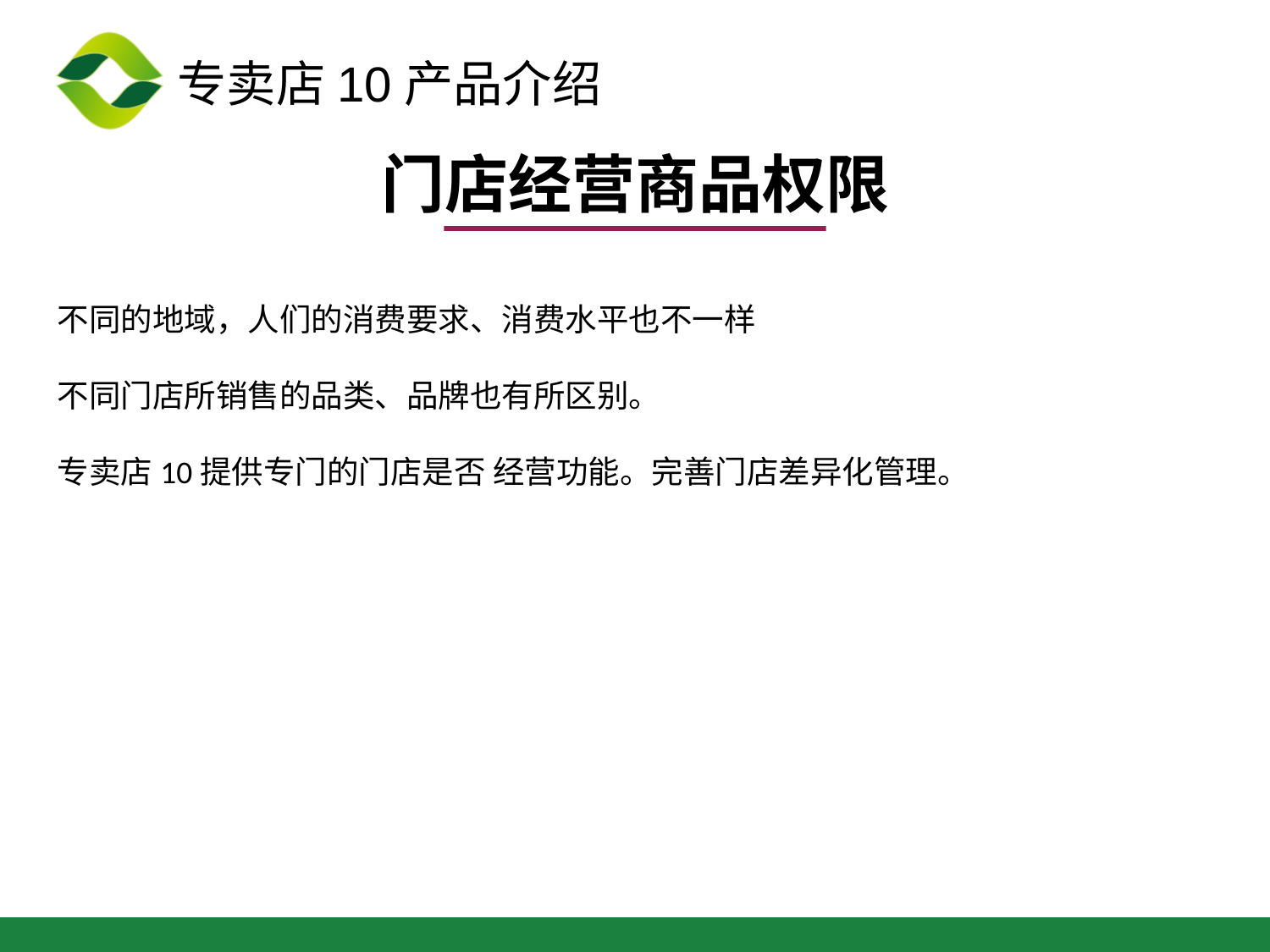

门店经营商品权限

不同的地域，人们的消费要求、消费水平也不一样
不同门店所销售的品类、品牌也有所区别。
专卖店10提供专门的门店是否 经营功能。完善门店差异化管理。